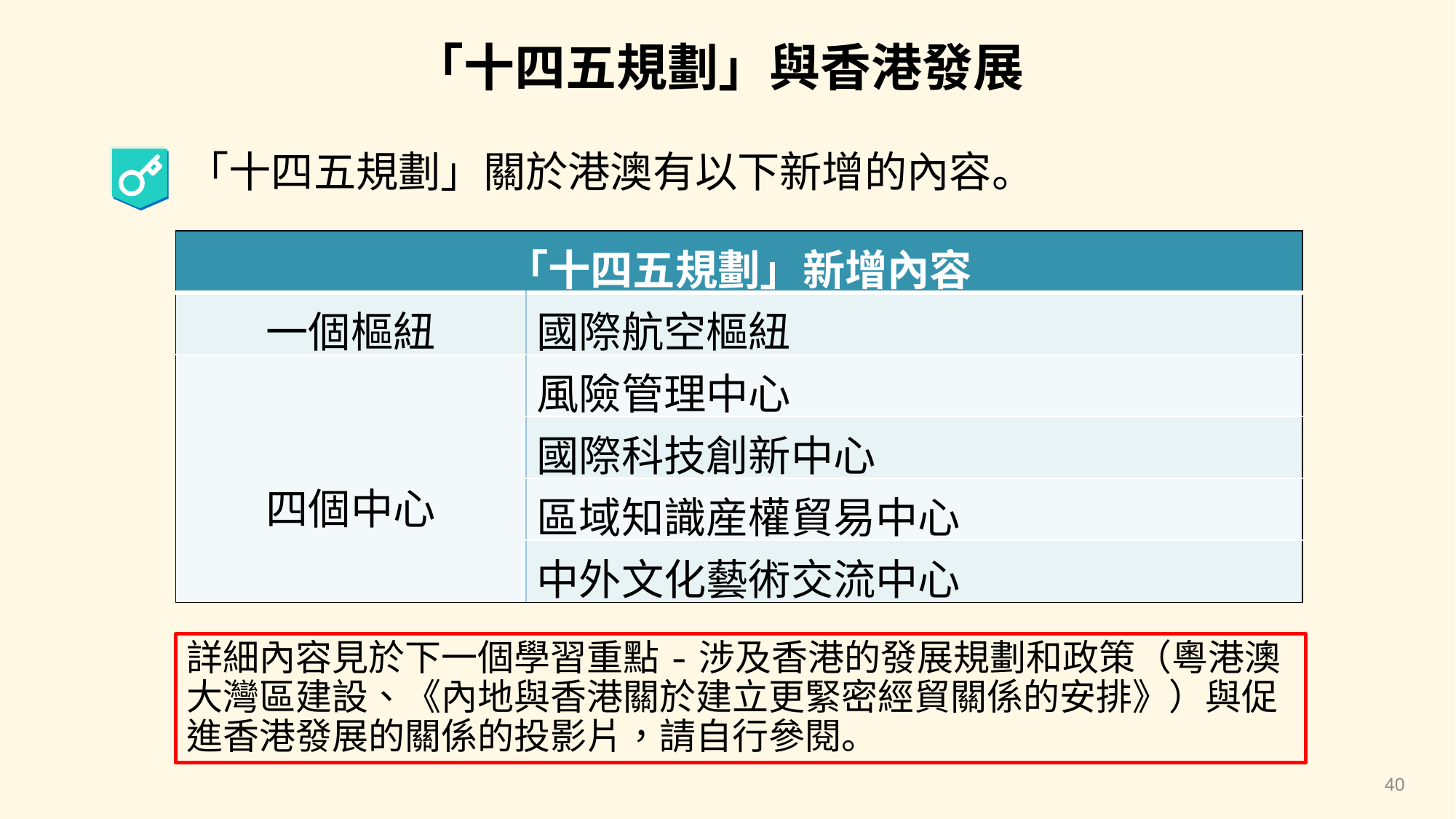

「十四五規劃」與香港發展
「十四五規劃」關於港澳有以下新增的內容。

| 「十四五規劃」新增內容 |  |
| --- | --- |
| 一個樞紐 | 國際航空樞紐 |
| 四個中心 | 風險管理中心 |
|  | 國際科技創新中心 |
|  | 區域知識産權貿易中心 |
|  | 中外文化藝術交流中心 |
詳細內容見於下一個學習重點-涉及香港的發展規劃和政策（粵港澳大灣區建設、《內地與香港關於建立更緊密經貿關係的安排》）與促進香港發展的關係的投影片，請自行參閱。